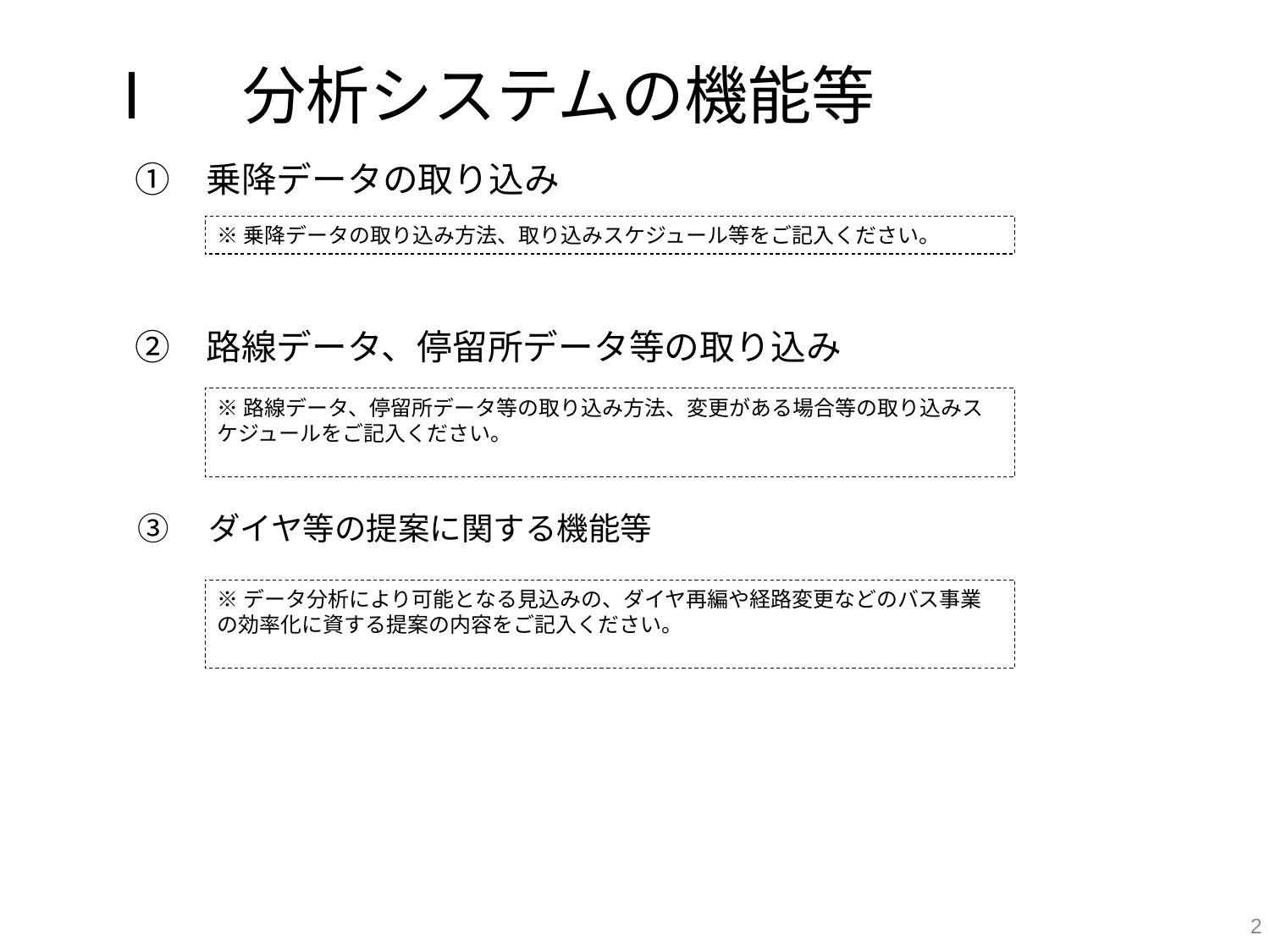

# Ⅰ　分析システムの機能等
　①　乗降データの取り込み

　②　路線データ、停留所データ等の取り込み
※乗降データの取り込み方法、取り込みスケジュール等をご記入ください。
※路線データ、停留所データ等の取り込み方法、変更がある場合等の取り込みスケジュールをご記入ください。

③　ダイヤ等の提案に関する機能等
※データ分析により可能となる見込みの、ダイヤ再編や経路変更などのバス事業の効率化に資する提案の内容をご記入ください。

2